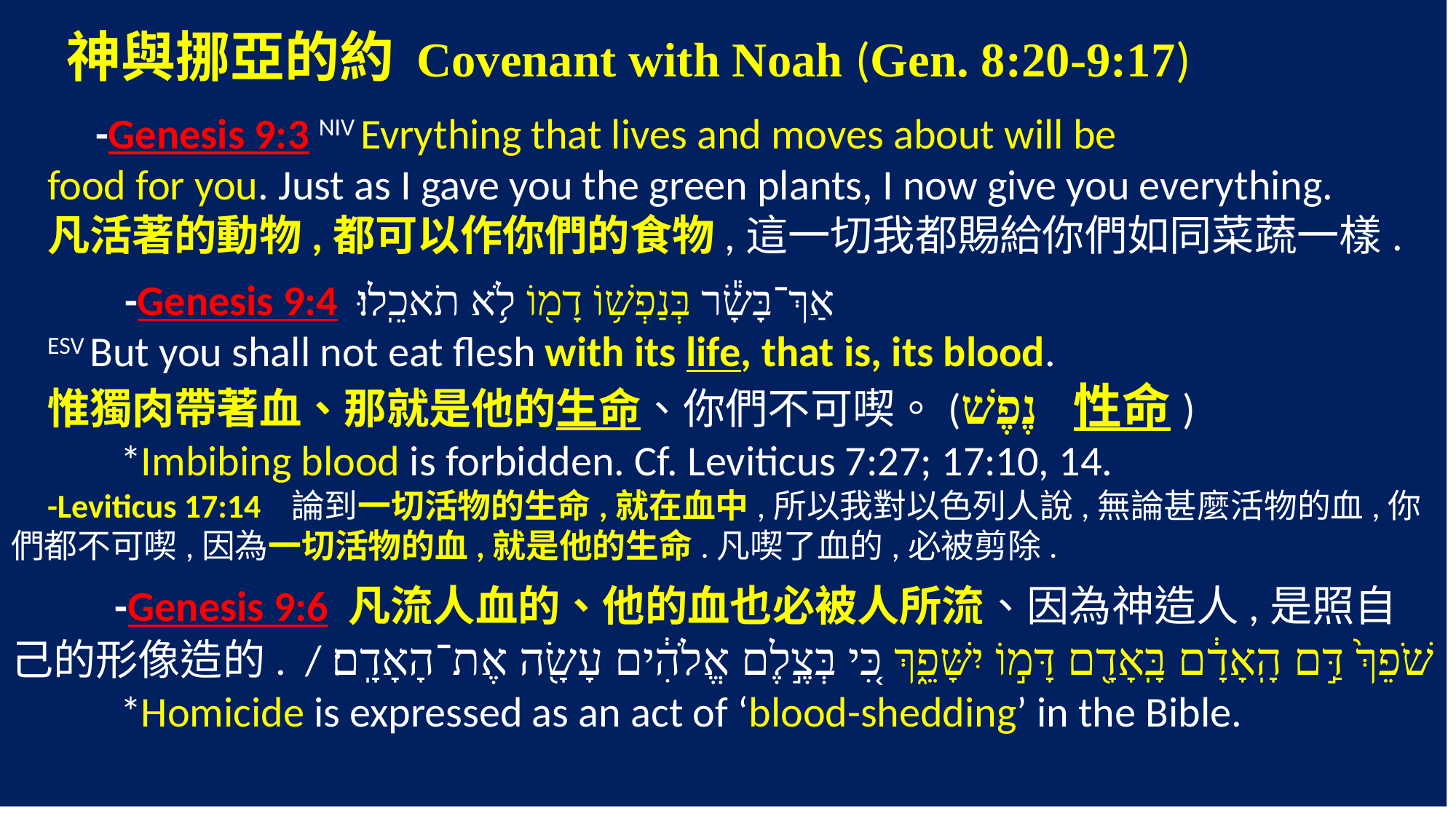

神與挪亞的約 Covenant with Noah (Gen. 8:20-9:17)

     -Genesis 9:3 NIV Evrything that lives and moves about will be
food for you. Just as I gave you the green plants, I now give you everything.
凡活著的動物,都可以作你們的食物,這一切我都賜給你們如同菜蔬一樣.

        -Genesis 9:4  אַךְ־בָּשָׂ֕ר בְּנַפְשׁ֥וֹ דָמ֖וֹ לֹ֥א תֹאכֵֽלוּ׃
ESV But you shall not eat flesh with its life, that is, its blood.
惟獨肉帶著血、那就是他的生命、你們不可喫。(נֶפֶשׁ  性命)
	*Imbibing blood is forbidden. Cf. Leviticus 7:27; 17:10, 14.
-Leviticus 17:14   論到一切活物的生命,就在血中,所以我對以色列人說,無論甚麼活物的血,你們都不可喫,因為一切活物的血,就是他的生命.凡喫了血的,必被剪除.

       -Genesis 9:6 凡流人血的、他的血也必被人所流、因為神造人,是照自己的形像造的.  / ‎שֹׁפֵךְ֙ דַּ֣ם הָֽאָדָ֔ם בָּֽאָדָ֖ם דָּמ֣וֹ יִשָּׁפֵ֑ךְ כִּ֚י בְּצֶ֣לֶם אֱלֹהִ֔ים עָשָׂ֖ה אֶת־הָאָדָֽם׃ 	*Homicide is expressed as an act of ‘blood-shedding’ in the Bible.